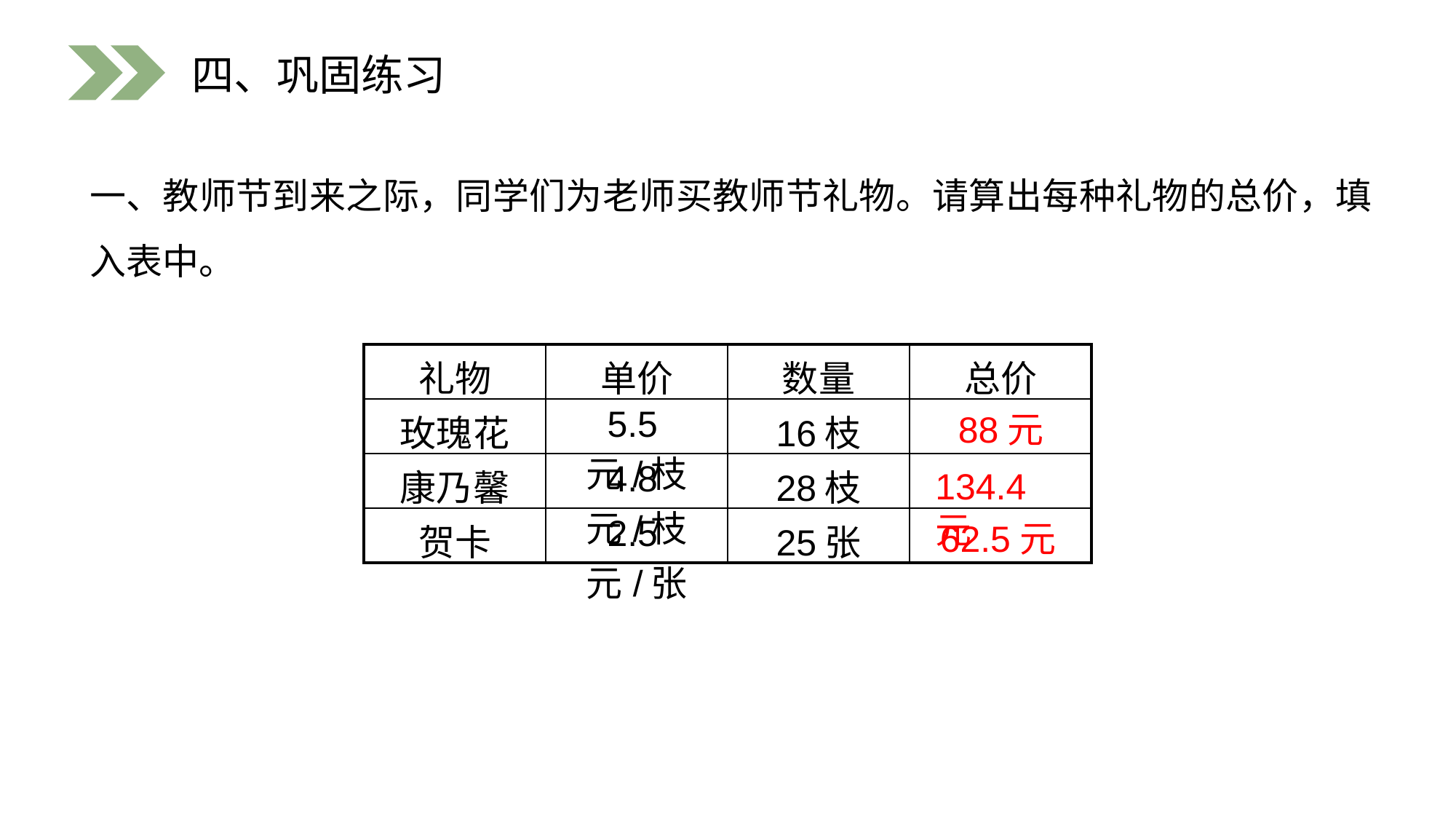

四、巩固练习
一、教师节到来之际，同学们为老师买教师节礼物。请算出每种礼物的总价，填入表中。
| 礼物 | 单价 | 数量 | 总价 |
| --- | --- | --- | --- |
| 玫瑰花 | 5.5元/枝 | 16枝 |  |
| 康乃馨 | 4.8元/枝 | 28枝 |  |
| 贺卡 | 2.5元/张 | 25张 |  |
88元
134.4元
62.5元